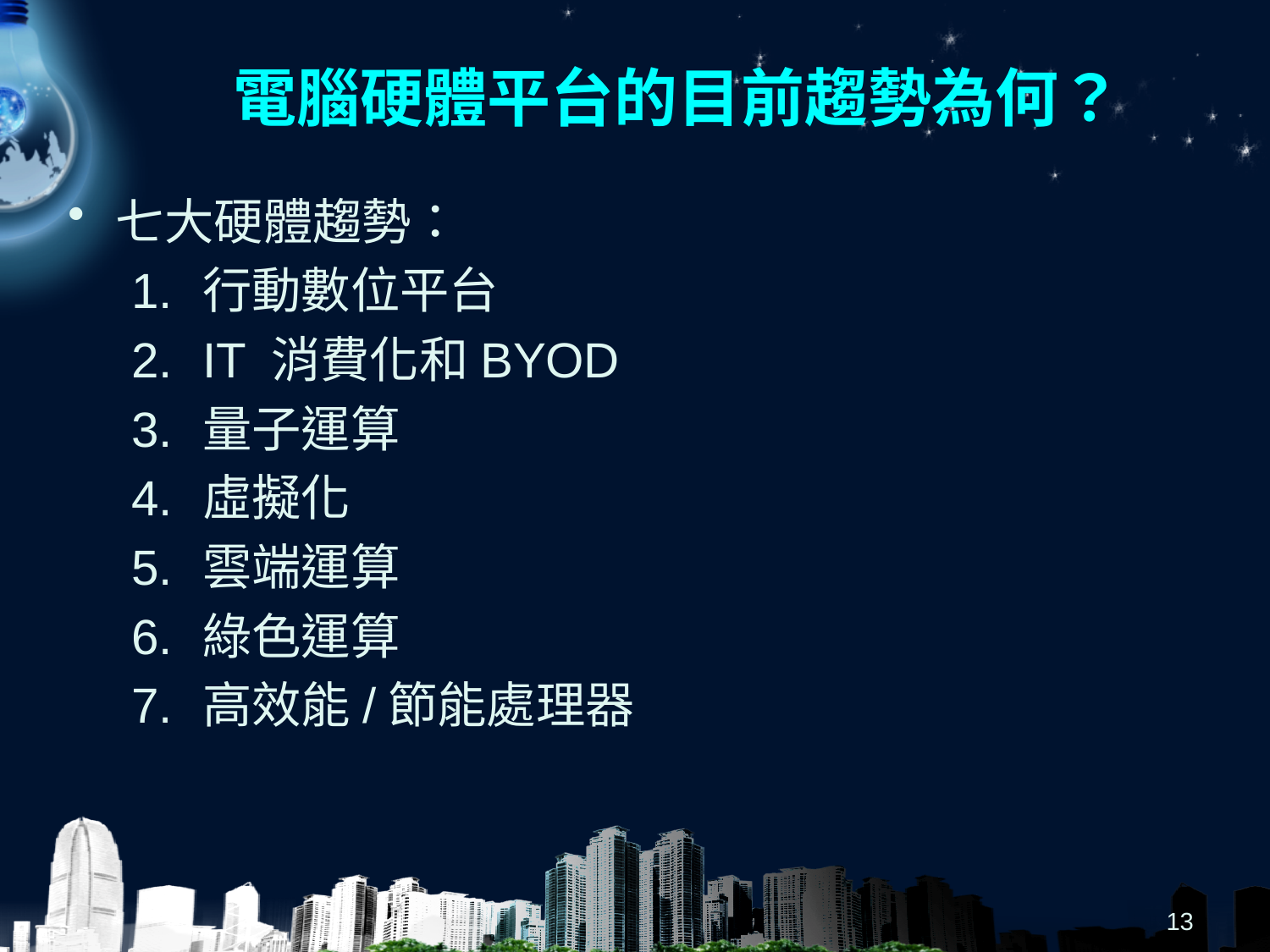

# 電腦硬體平台的目前趨勢為何？
七大硬體趨勢：
行動數位平台
IT 消費化和BYOD
量子運算
虛擬化
雲端運算
綠色運算
高效能/節能處理器
13